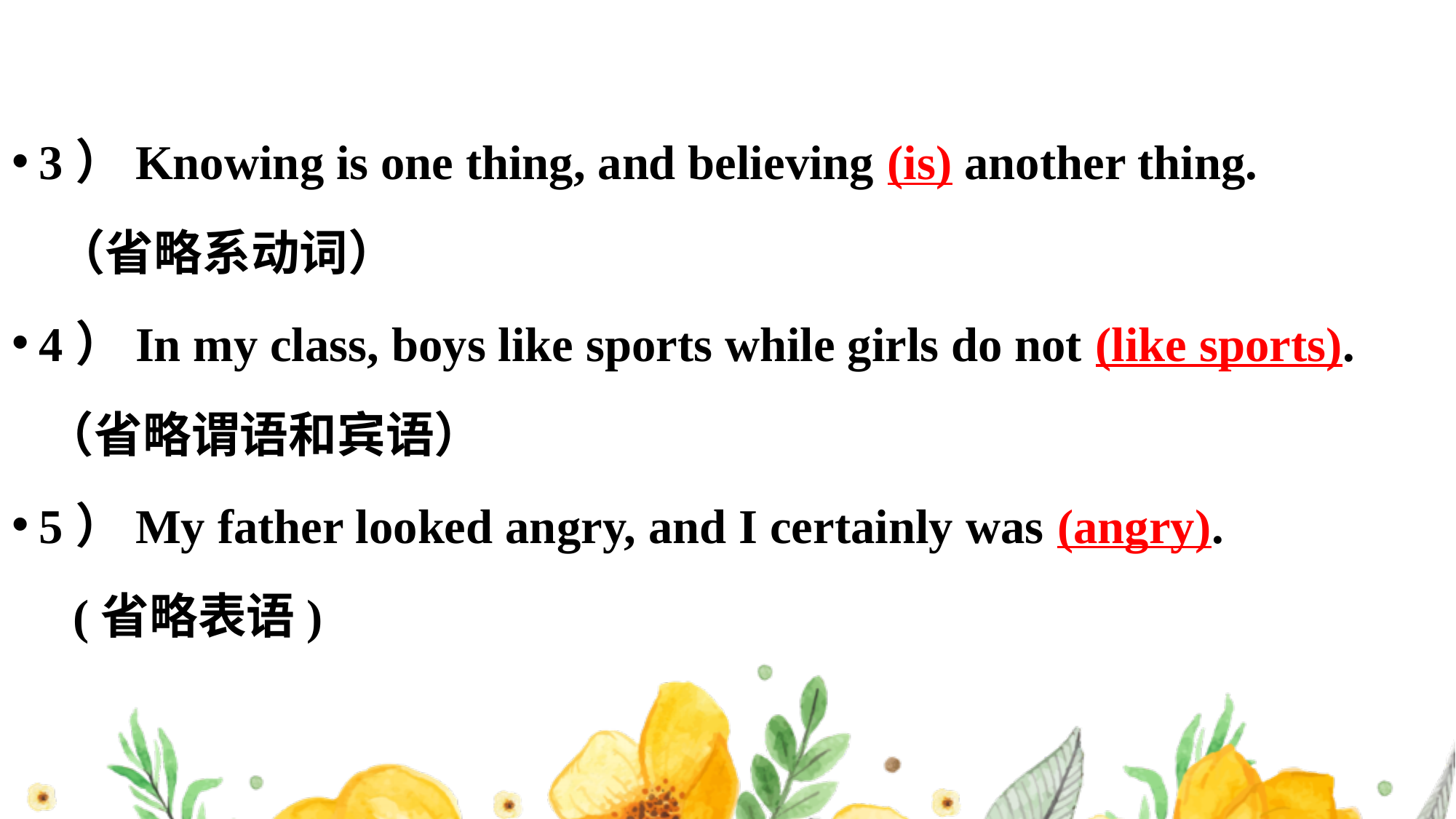

3）Knowing is one thing, and believing (is) another thing.
   （省略系动词）
4）In my class, boys like sports while girls do not (like sports).
  （省略谓语和宾语）
5）My father looked angry, and I certainly was (angry).
     (省略表语)